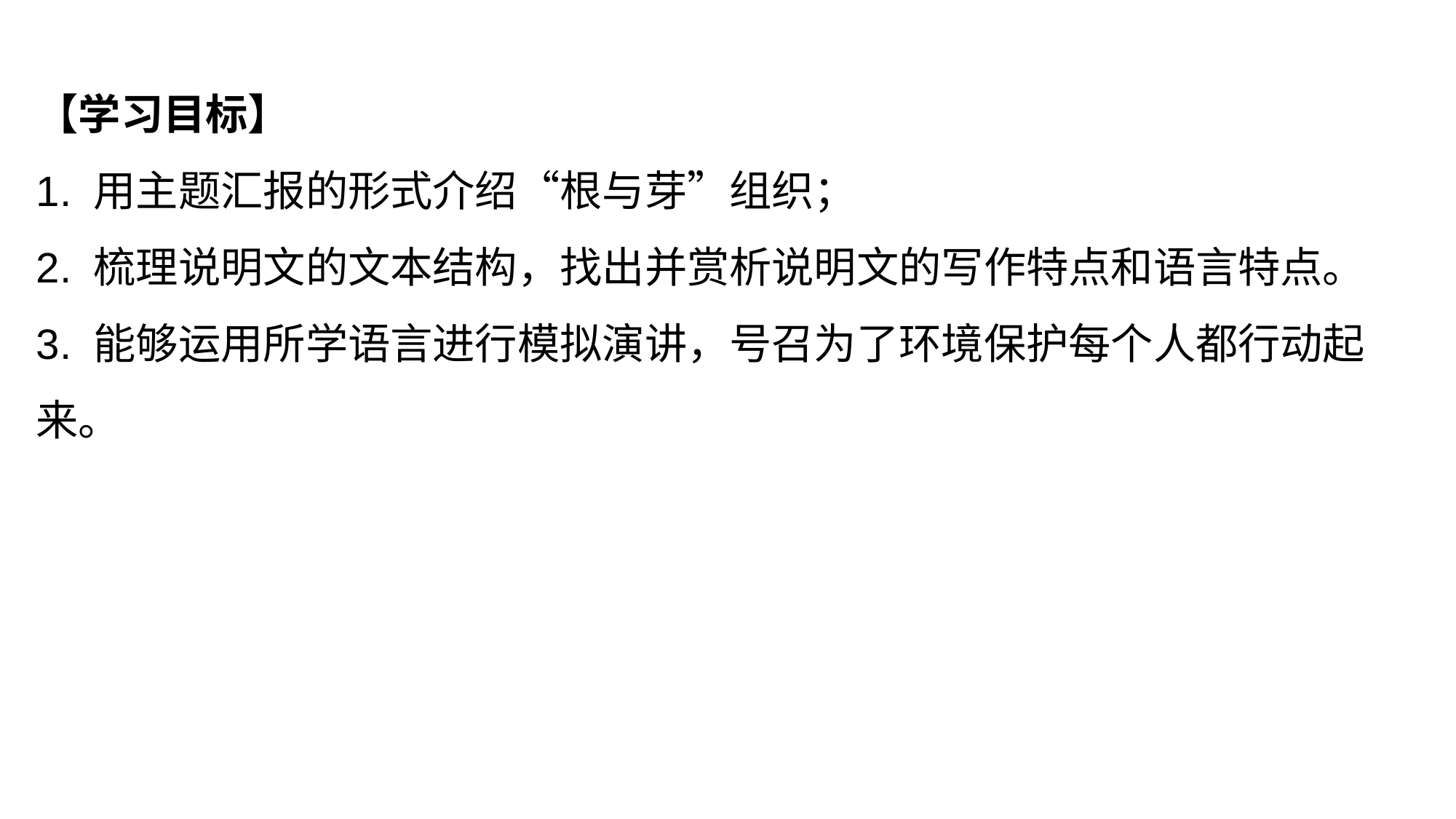

【学习目标】
1. 用主题汇报的形式介绍“根与芽”组织；
2. 梳理说明文的文本结构，找出并赏析说明文的写作特点和语言特点。
3. 能够运用所学语言进行模拟演讲，号召为了环境保护每个人都行动起来。